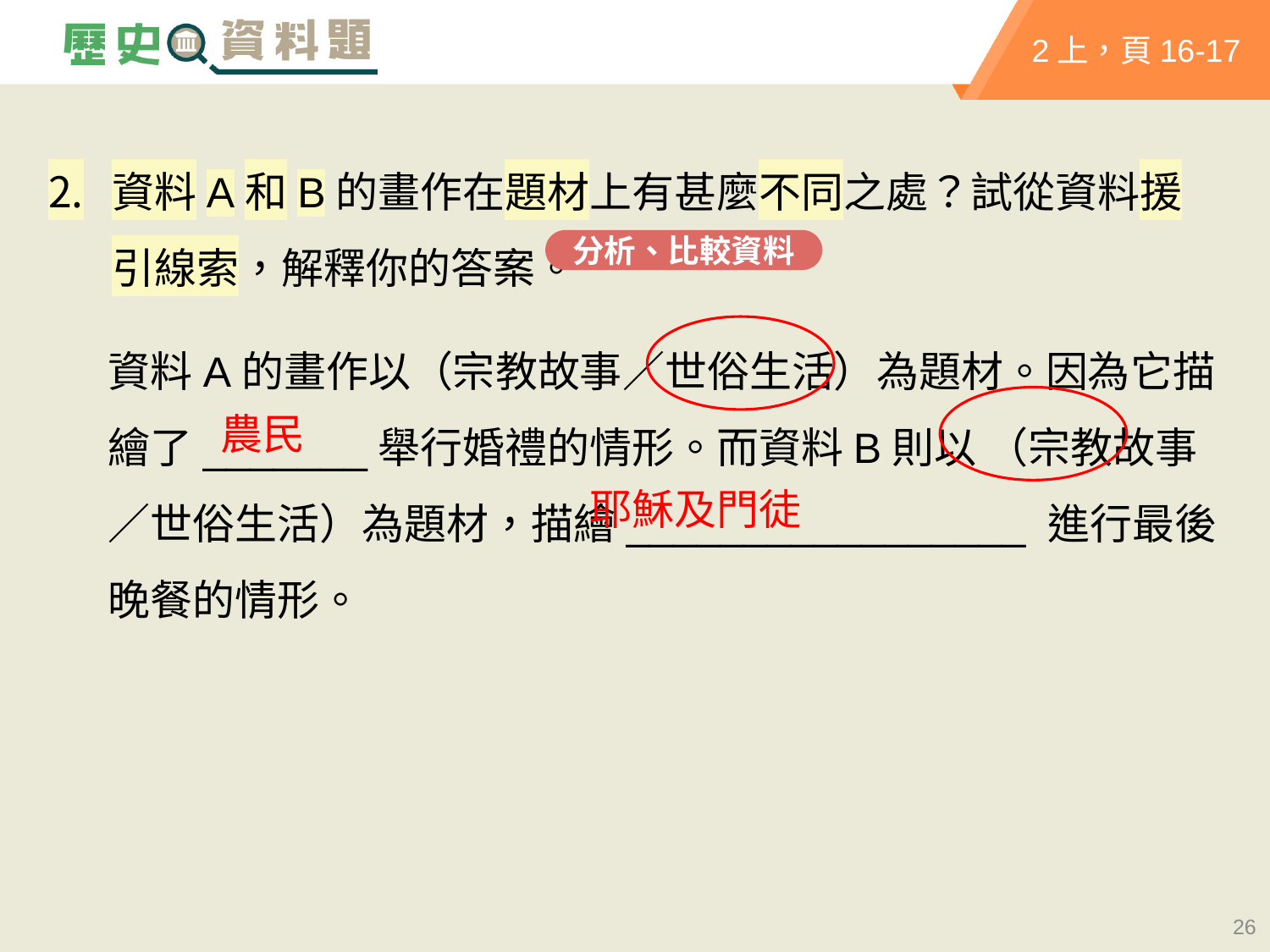

2上，頁16-17
資料A和B的畫作在題材上有甚麼不同之處？試從資料援引線索，解釋你的答案。

分析、比較資料
資料A的畫作以（宗教故事／世俗生活）為題材。因為它描繪了_______舉行婚禮的情形。而資料B則以 （宗教故事／世俗生活）為題材，描繪_________________ 進行最後晚餐的情形。

農民
耶穌及門徒
26